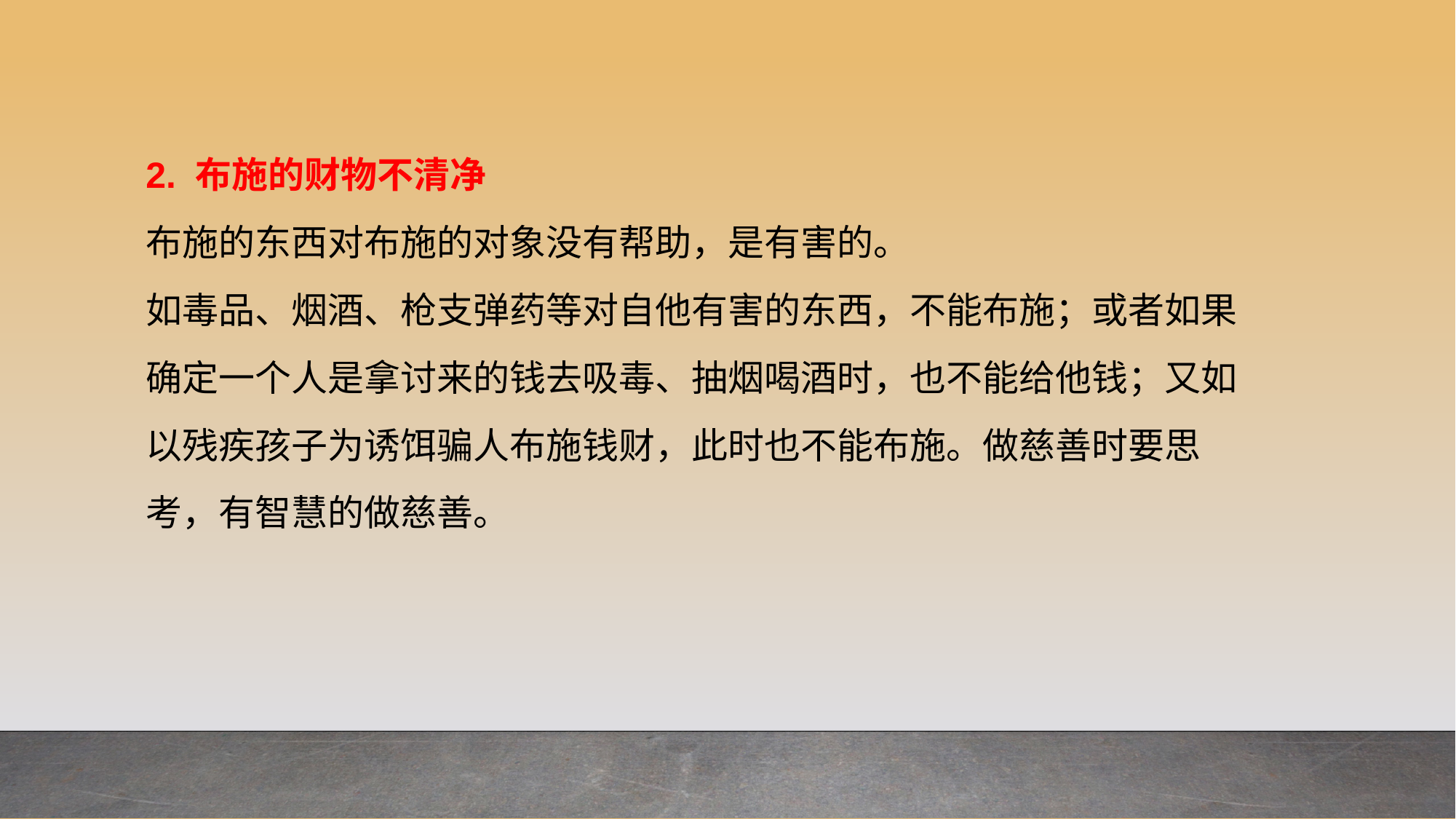

2. 布施的财物不清净
布施的东西对布施的对象没有帮助，是有害的。
如毒品、烟酒、枪支弹药等对自他有害的东西，不能布施；或者如果
确定一个人是拿讨来的钱去吸毒、抽烟喝酒时，也不能给他钱；又如
以残疾孩子为诱饵骗人布施钱财，此时也不能布施。做慈善时要思
考，有智慧的做慈善。